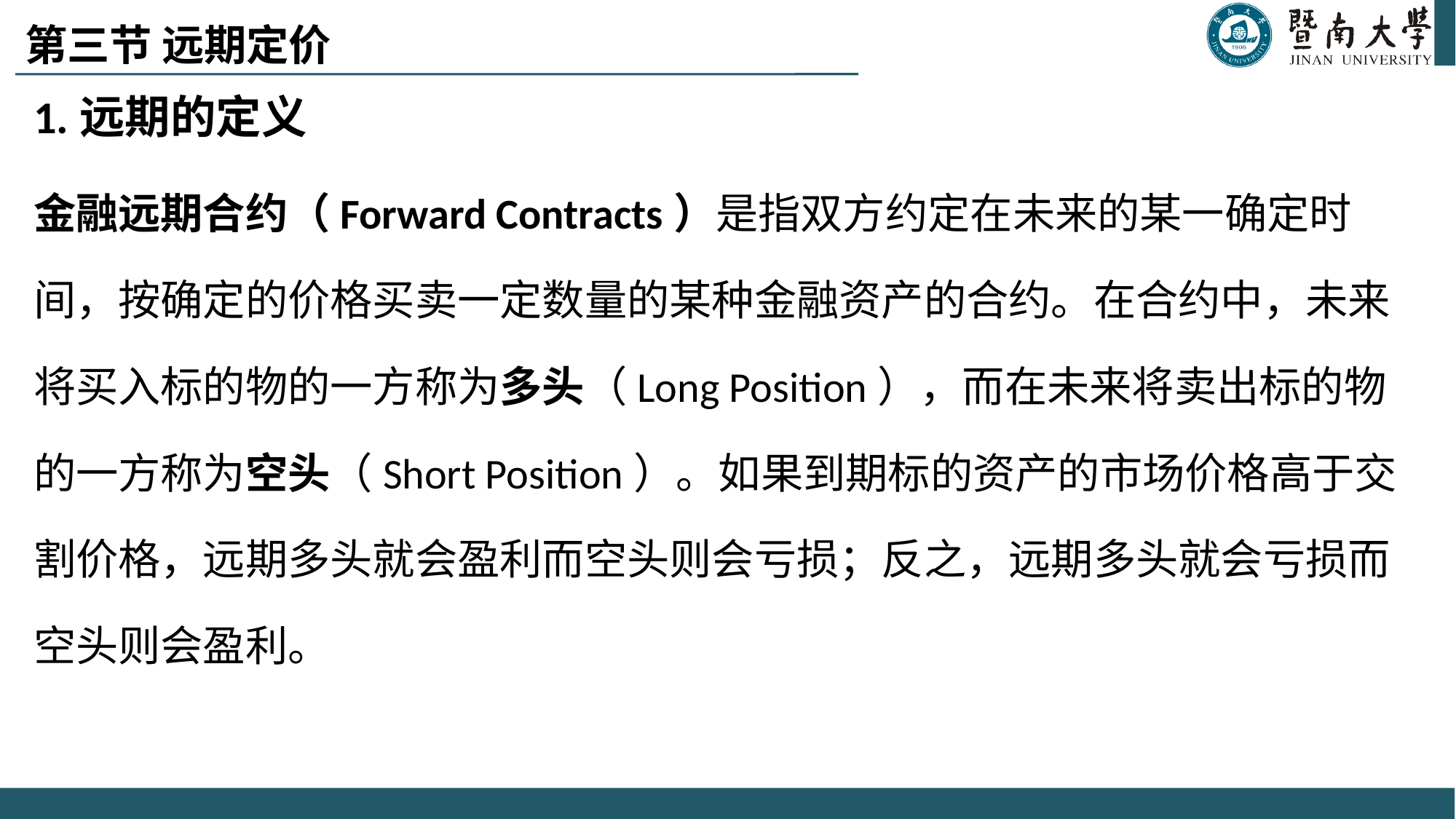

# 第三节 远期定价
1.远期的定义
金融远期合约（Forward Contracts）是指双方约定在未来的某一确定时间，按确定的价格买卖一定数量的某种金融资产的合约。在合约中，未来将买入标的物的一方称为多头（Long Position），而在未来将卖出标的物的一方称为空头（Short Position）。如果到期标的资产的市场价格高于交割价格，远期多头就会盈利而空头则会亏损；反之，远期多头就会亏损而空头则会盈利。